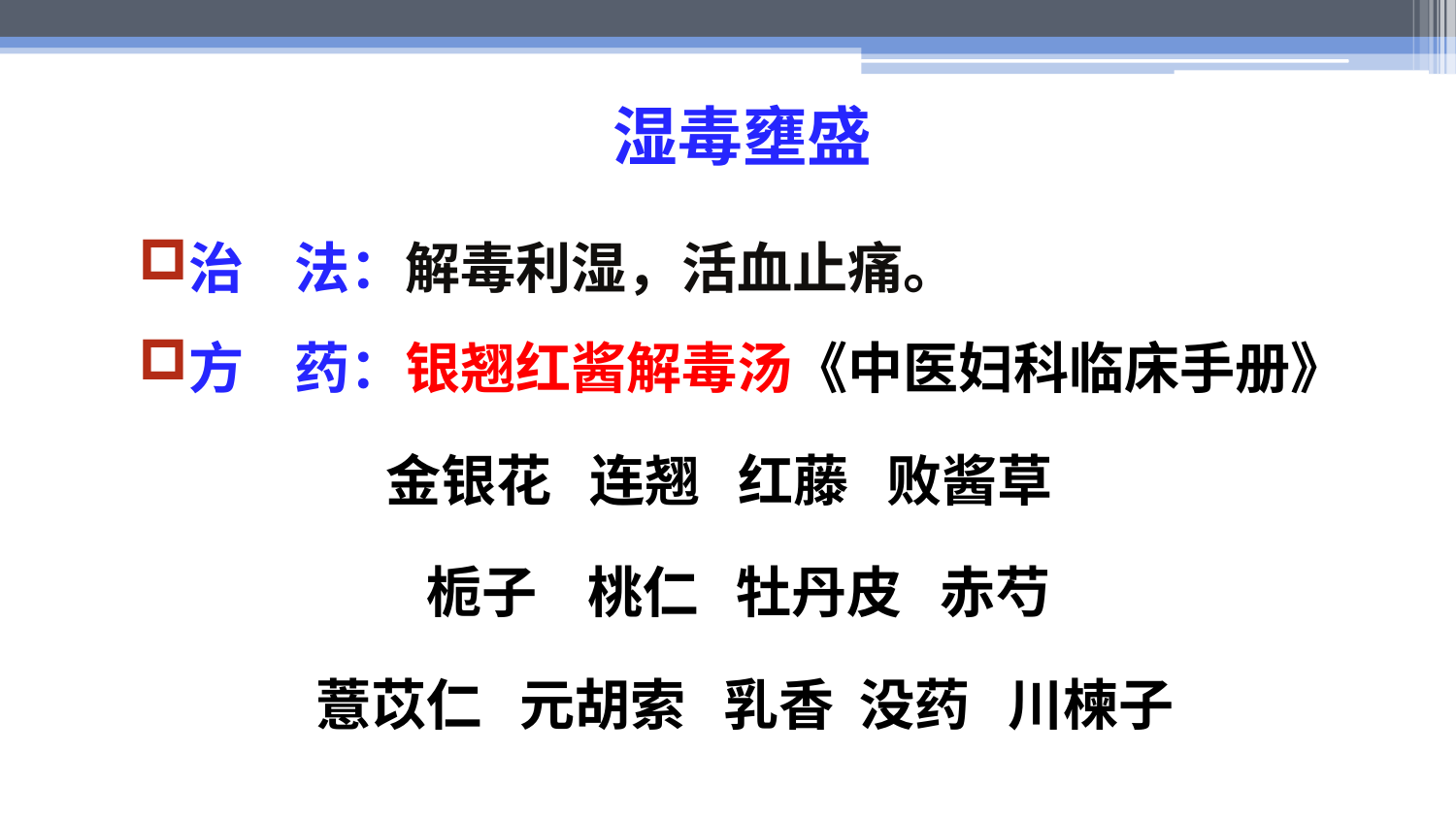

# 湿毒壅盛
治    法：解毒利湿，活血止痛。
方    药：银翘红酱解毒汤《中医妇科临床手册》
金银花   连翘   红藤   败酱草
栀子    桃仁   牡丹皮   赤芍
薏苡仁   元胡索   乳香  没药   川楝子